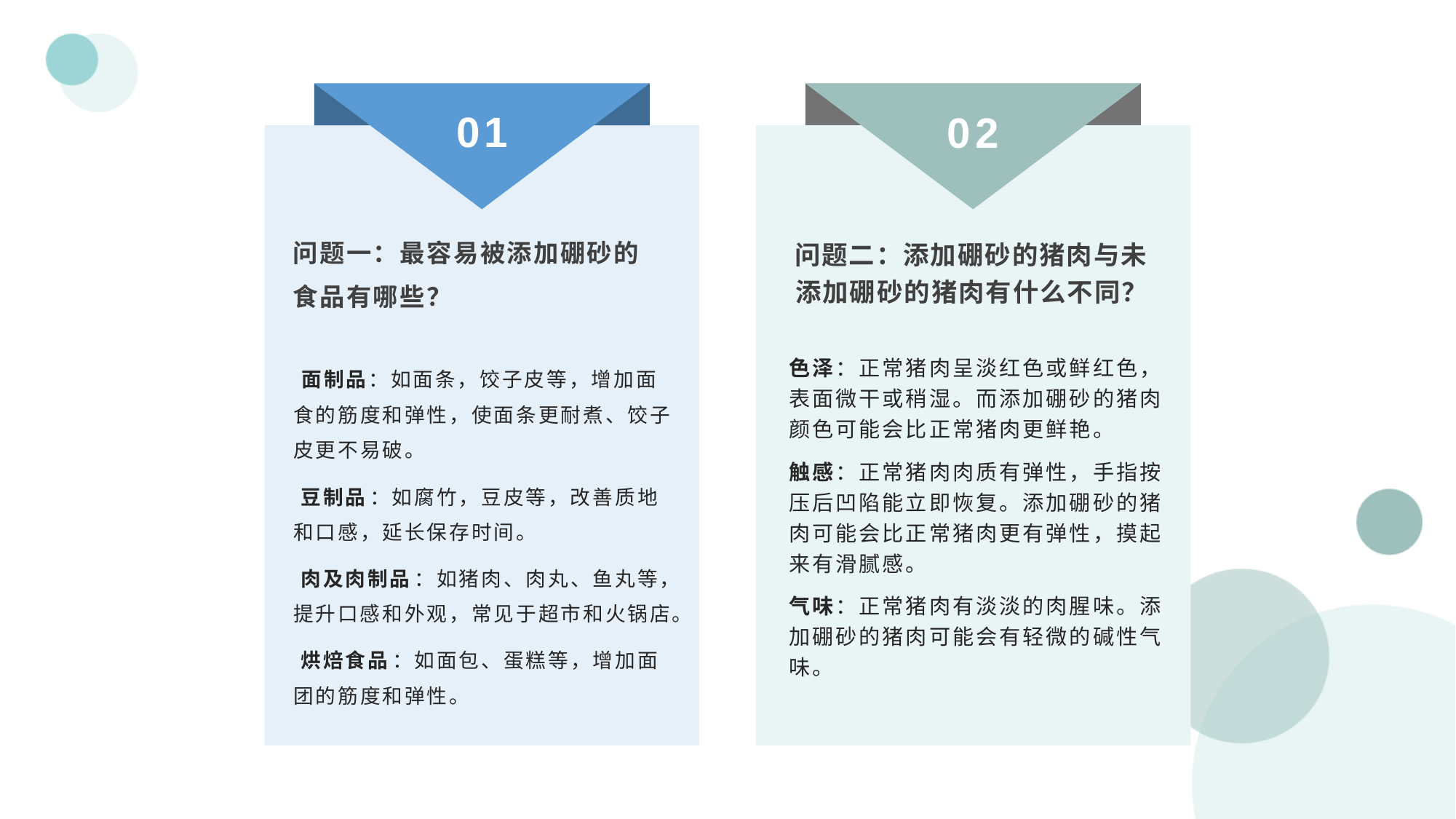

01
02

02

问题二：添加硼砂的猪肉与未添加硼砂的猪肉有什么不同？
问题一：最容易被添加硼砂的食品有哪些？
色泽：正常猪肉呈淡红色或鲜红色，表面微干或稍湿。而添加硼砂的猪肉颜色可能会比正常猪肉更鲜艳。
触感：正常猪肉肉质有弹性，手指按压后凹陷能立即恢复。添加硼砂的猪肉可能会比正常猪肉更有弹性，摸起来有滑腻感。
气味：正常猪肉有淡淡的肉腥味。添加硼砂的猪肉可能会有轻微的碱性气味。
‌‌面制品‌：如面条，饺子皮等，增加面食的筋度和弹性，使面条更耐煮、饺子皮更不易破。
‌豆制品‌：如腐竹，豆皮等，改善质地和口感，延长保存时间。
‌肉及肉制品‌：如猪肉、肉丸、鱼丸等，提升口感和外观，常见于超市和火锅店。
‌烘焙食品‌：如面包、蛋糕等，增加面团的筋度和弹性‌。